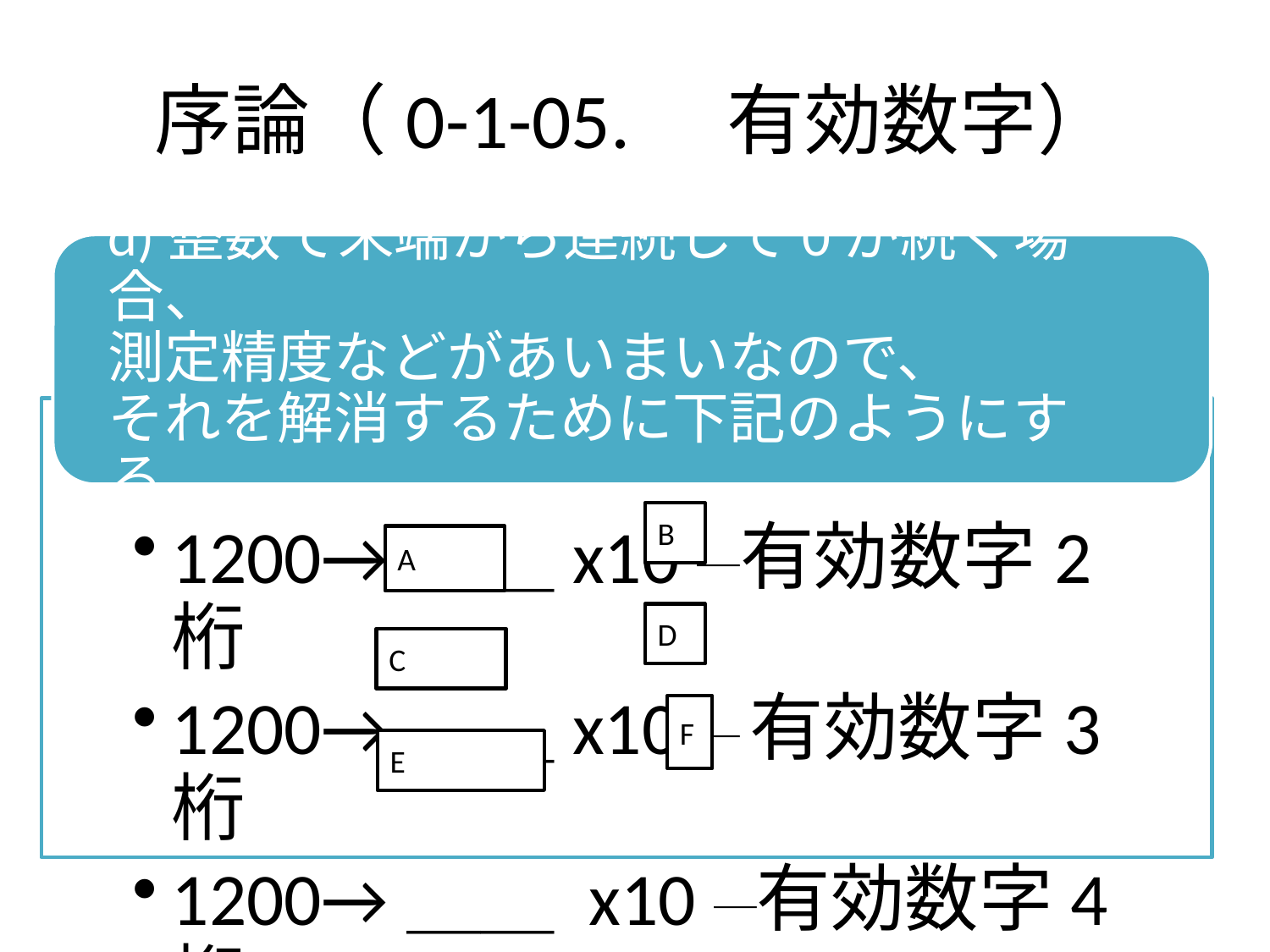

# 序論（0-1-05.　有効数字）
1200→＿＿x10＿有効数字2桁
1200→＿＿x10＿ 有効数字3桁
1200→＿＿ x10＿有効数字4桁
d)整数で末端から連続して0が続く場合、
測定精度などがあいまいなので、
それを解消するために下記のようにする。
B
A
D
C
F
E